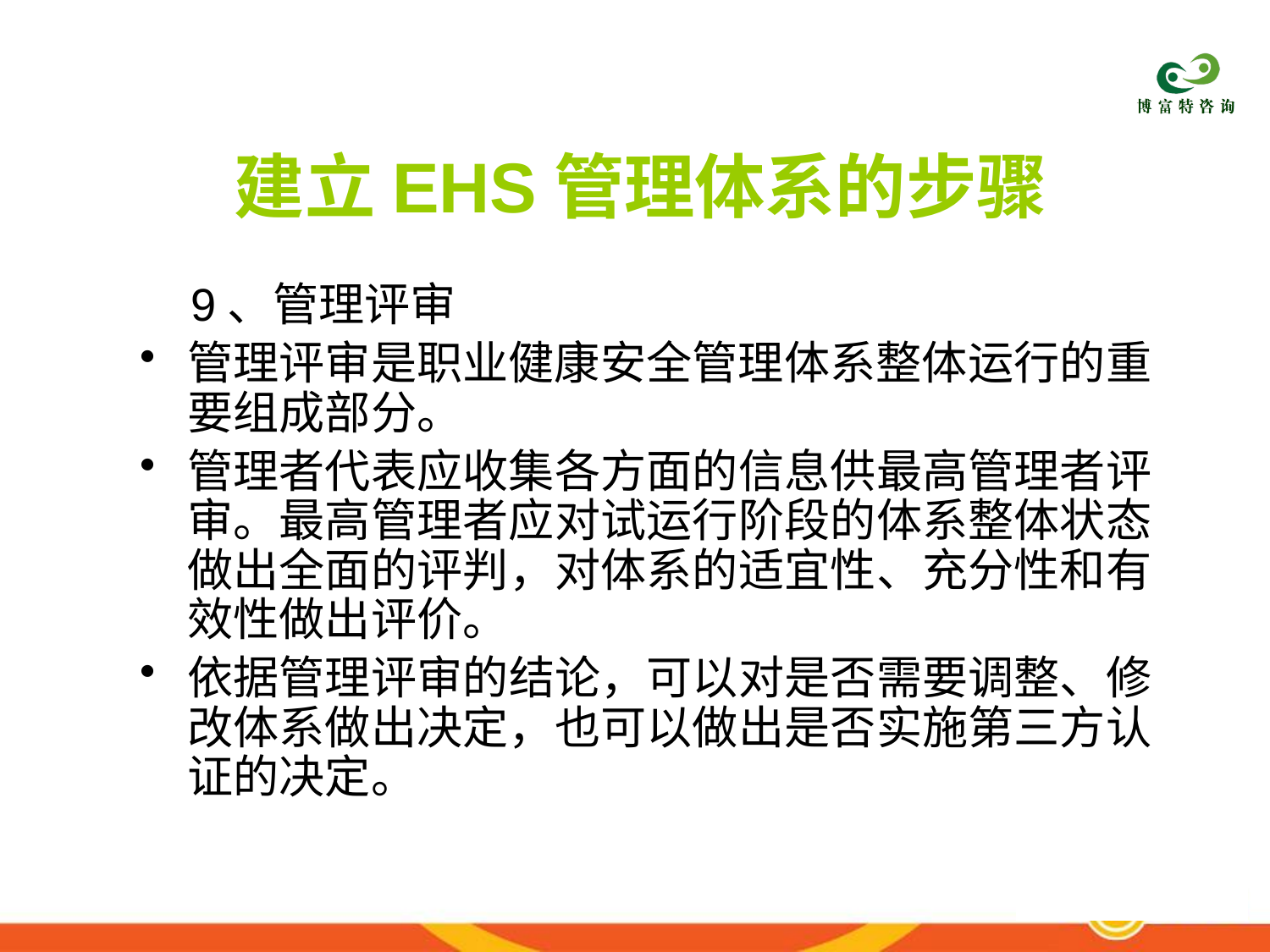

建立EHS管理体系的步骤
    9、管理评审
管理评审是职业健康安全管理体系整体运行的重要组成部分。
管理者代表应收集各方面的信息供最高管理者评审。最高管理者应对试运行阶段的体系整体状态做出全面的评判，对体系的适宜性、充分性和有效性做出评价。
依据管理评审的结论，可以对是否需要调整、修改体系做出决定，也可以做出是否实施第三方认证的决定。